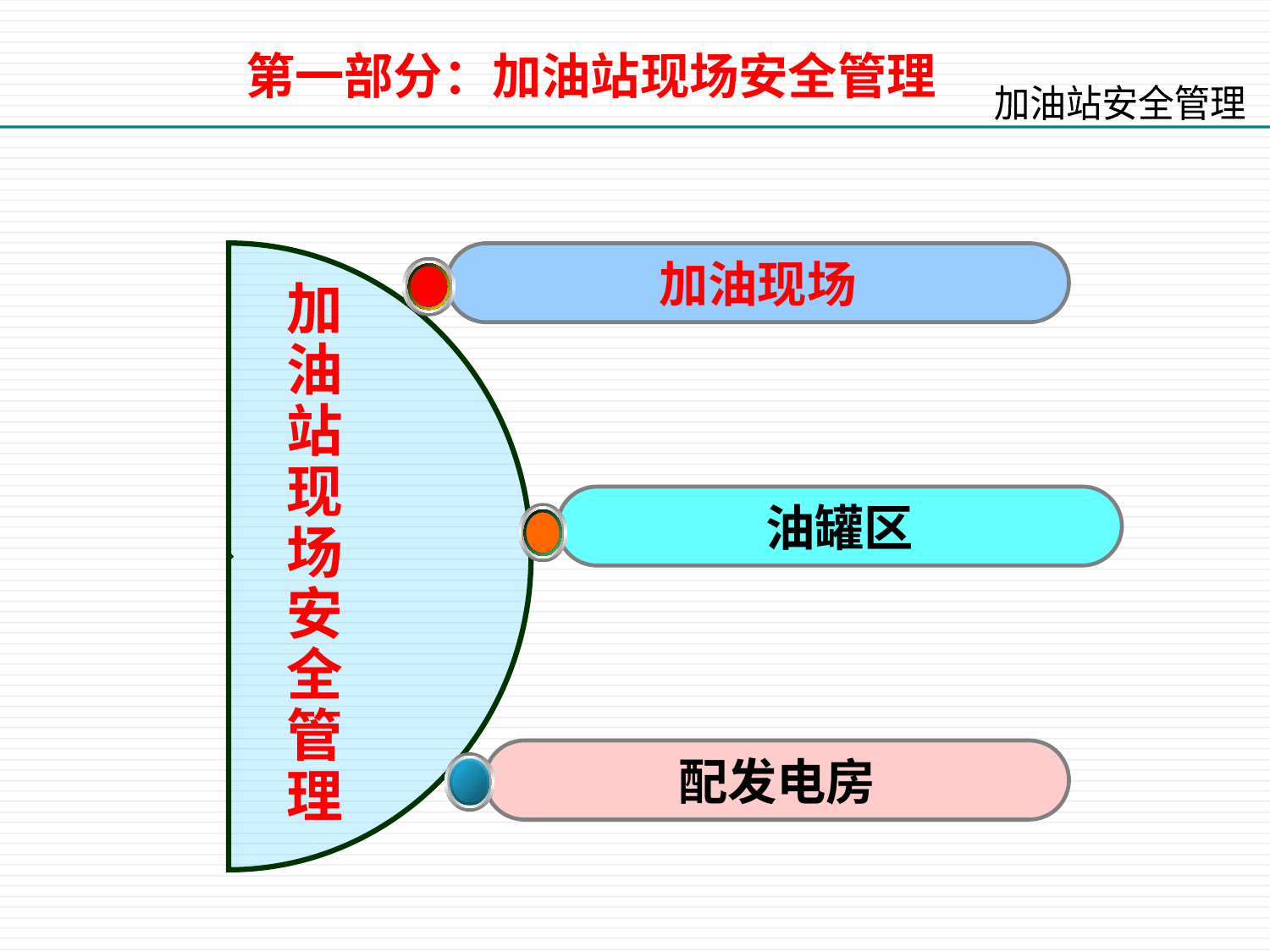

第一部分：加油站现场安全管理
加油现场

加
油
站
现
场
安
全
管
理

油罐区

配发电房